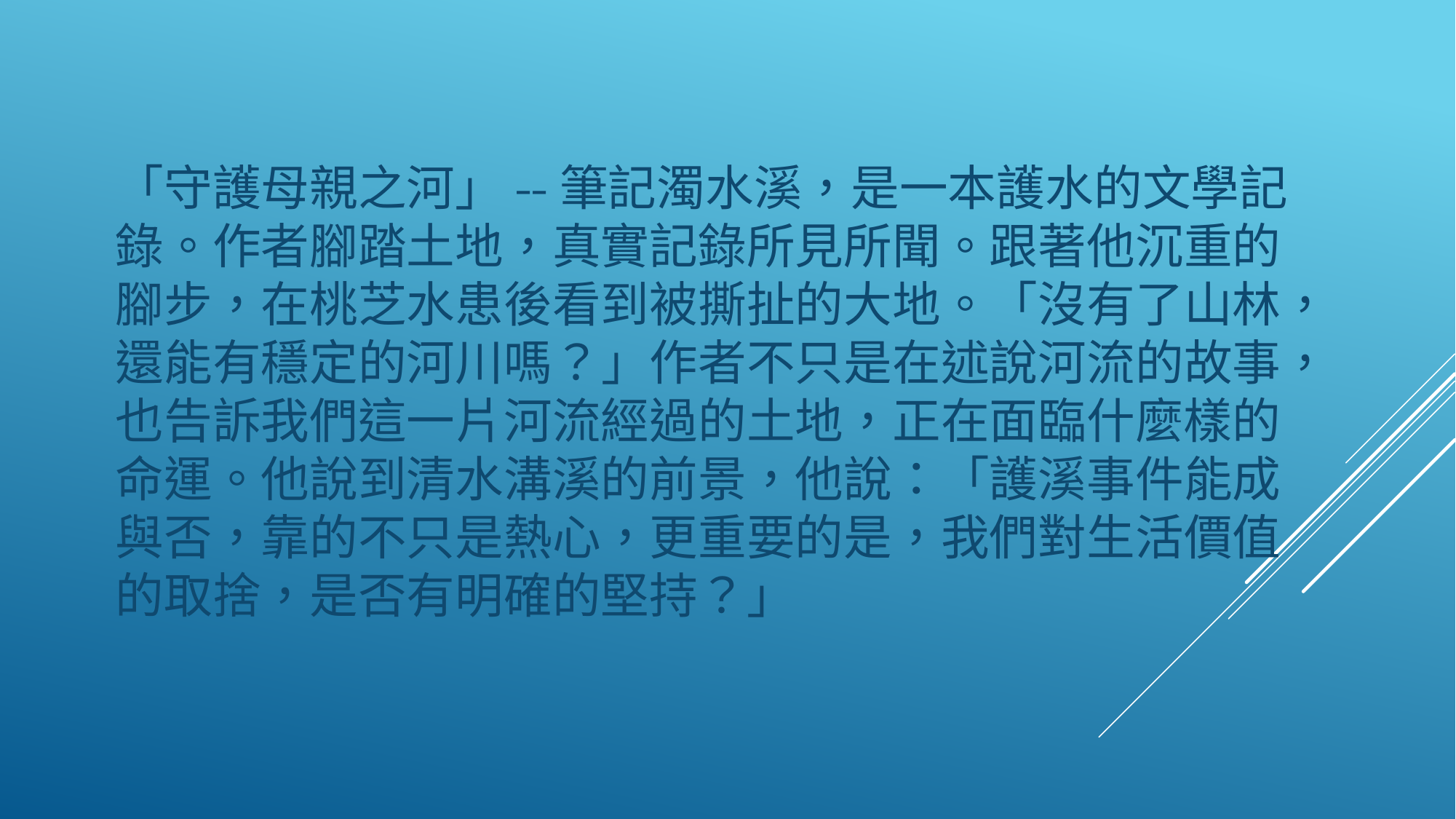

「守護母親之河」--筆記濁水溪，是一本護水的文學記錄。作者腳踏土地，真實記錄所見所聞。跟著他沉重的腳步，在桃芝水患後看到被撕扯的大地。「沒有了山林，還能有穩定的河川嗎？」作者不只是在述說河流的故事，也告訴我們這一片河流經過的土地，正在面臨什麼樣的命運。他說到清水溝溪的前景，他說：「護溪事件能成與否，靠的不只是熱心，更重要的是，我們對生活價值的取捨，是否有明確的堅持？」